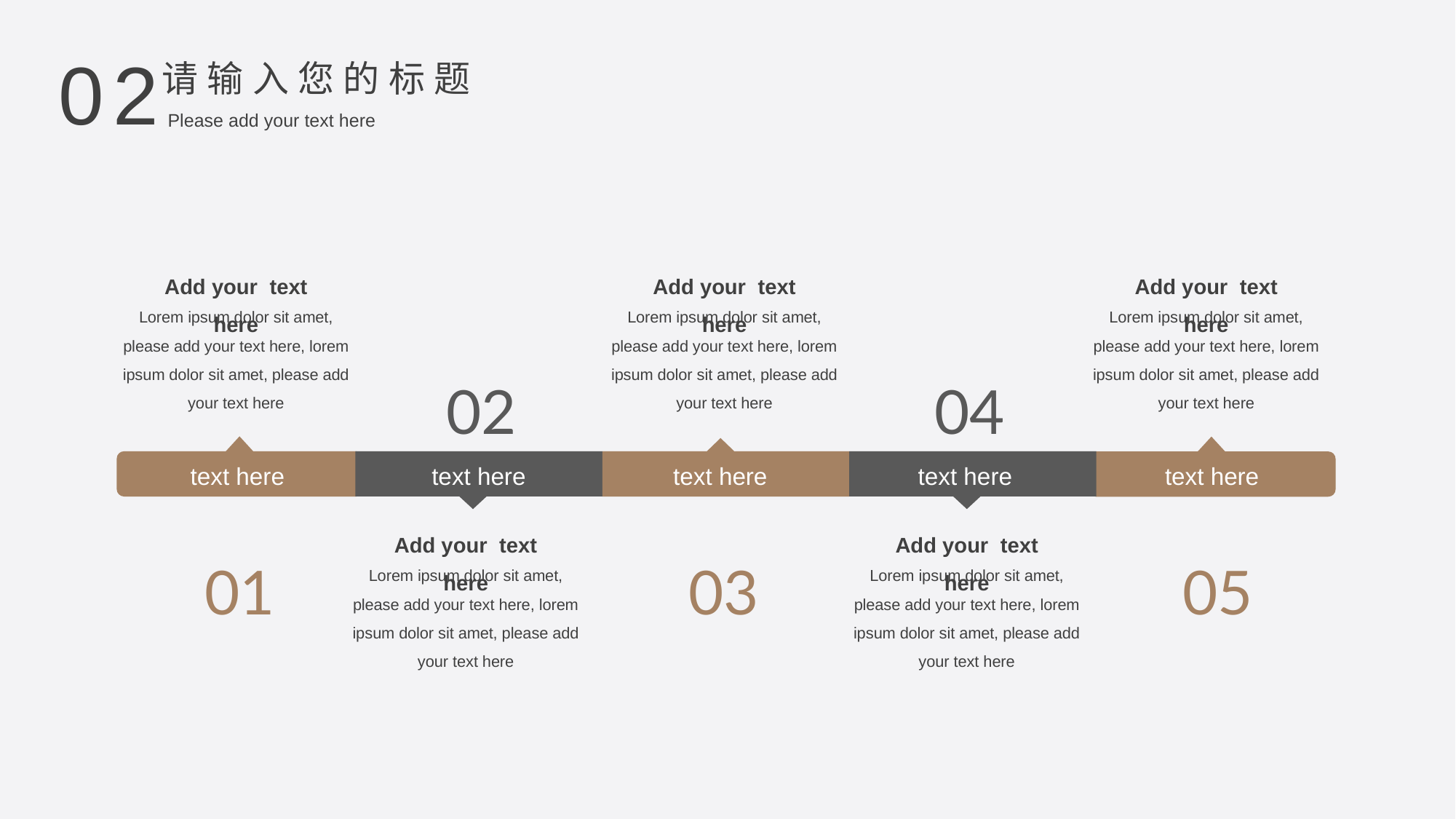

02
请输入您的标题
Please add your text here
Add your  text here
Add your  text here
Add your  text here
Lorem ipsum dolor sit amet, please add your text here, lorem ipsum dolor sit amet, please add your text here
Lorem ipsum dolor sit amet, please add your text here, lorem ipsum dolor sit amet, please add your text here
Lorem ipsum dolor sit amet, please add your text here, lorem ipsum dolor sit amet, please add your text here
02
04

text here
text here
text here
text here
text here
Add your  text here
Add your  text here
01
03
05
Lorem ipsum dolor sit amet, please add your text here, lorem ipsum dolor sit amet, please add your text here
Lorem ipsum dolor sit amet, please add your text here, lorem ipsum dolor sit amet, please add your text here